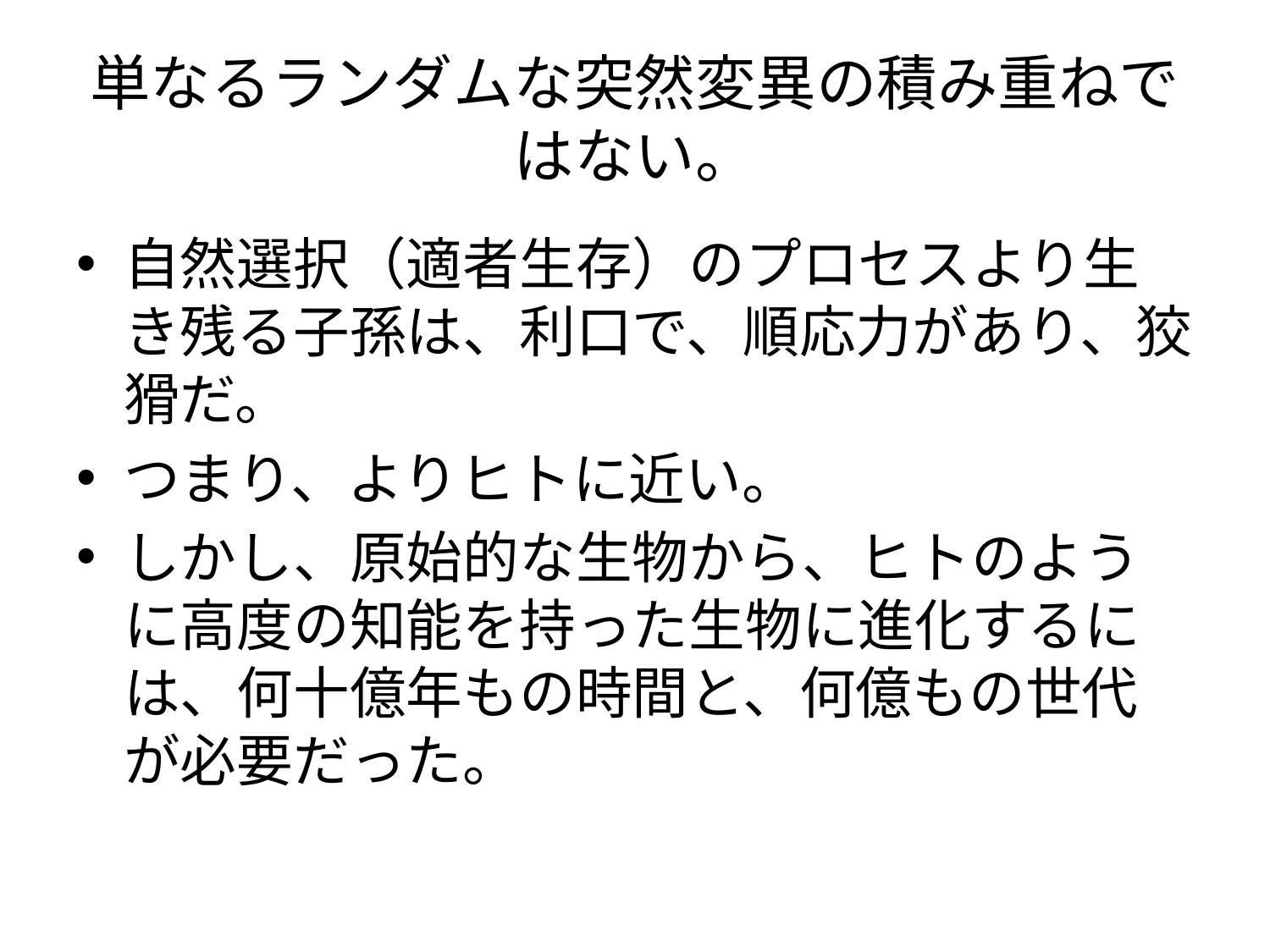

# 単なるランダムな突然変異の積み重ねではない。
自然選択（適者生存）のプロセスより生き残る子孫は、利口で、順応力があり、狡猾だ。
つまり、よりヒトに近い。
しかし、原始的な生物から、ヒトのように高度の知能を持った生物に進化するには、何十億年もの時間と、何億もの世代が必要だった。